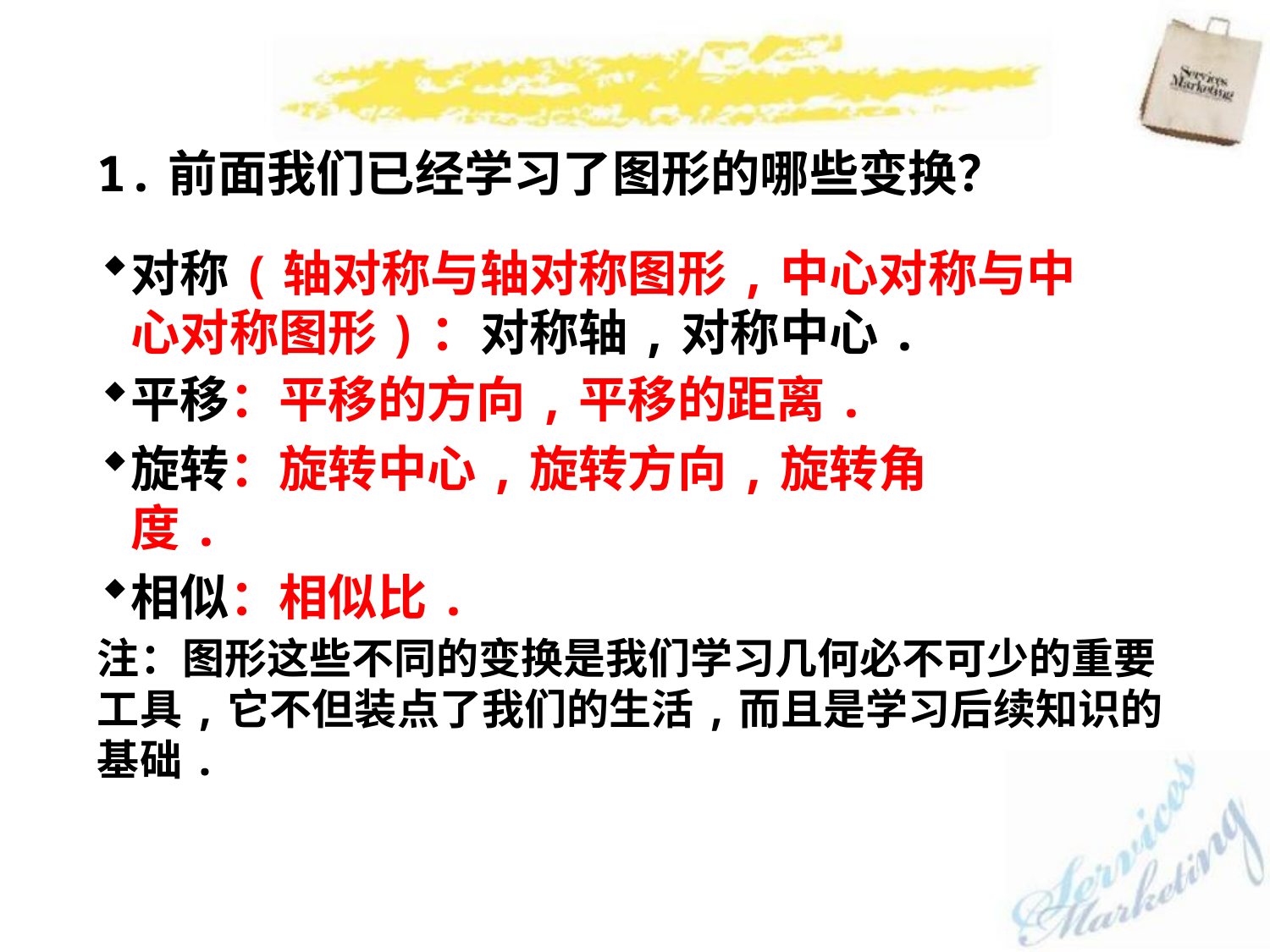

1.前面我们已经学习了图形的哪些变换？
对称(轴对称与轴对称图形,中心对称与中心对称图形)：对称轴,对称中心.
平移：平移的方向,平移的距离.
旋转：旋转中心,旋转方向,旋转角度.
相似：相似比.
注：图形这些不同的变换是我们学习几何必不可少的重要工具,它不但装点了我们的生活,而且是学习后续知识的基础.